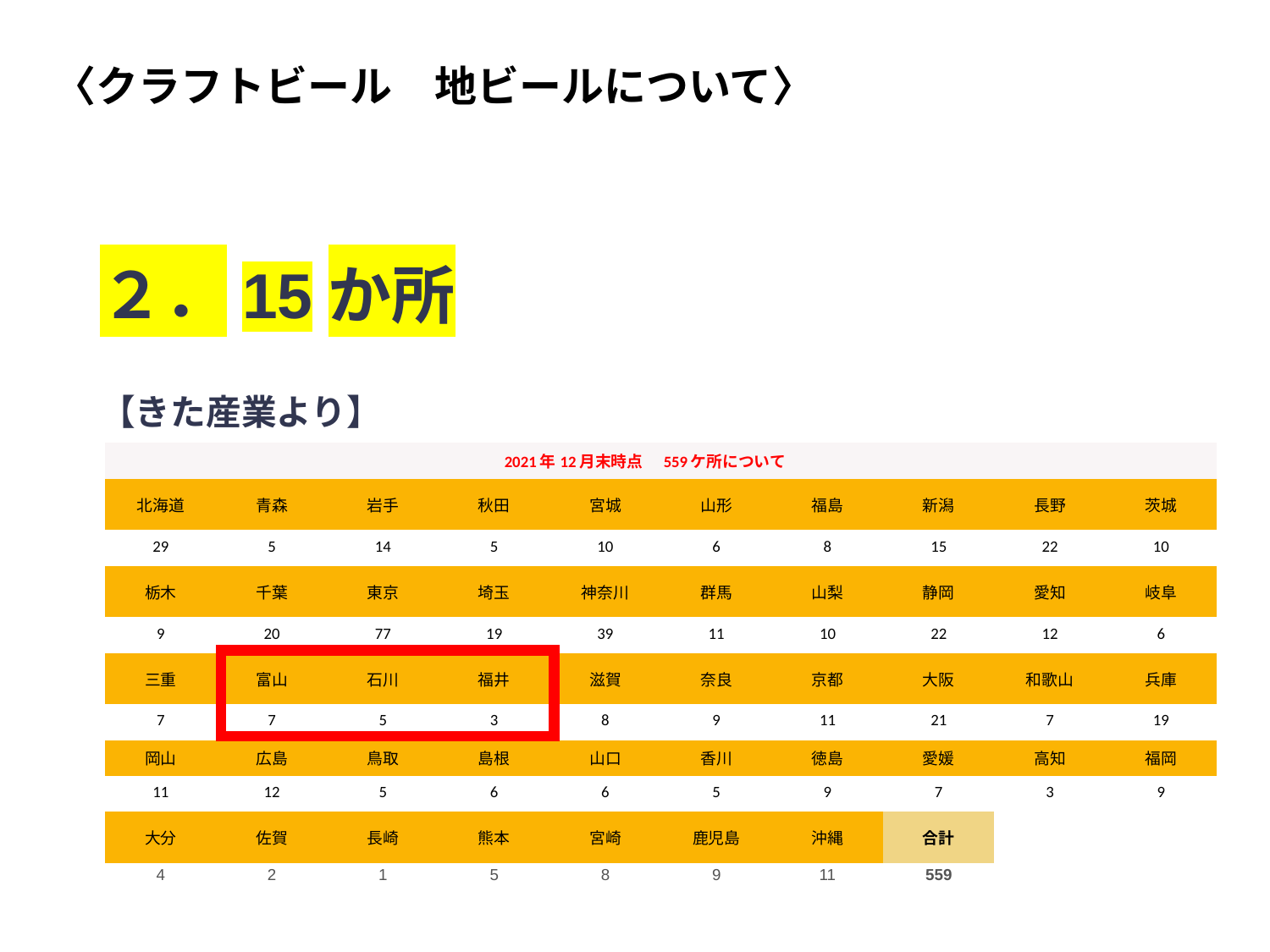

〈クラフトビール　地ビールについて〉
２．15か所
【きた産業より】

| 2021年12月末時点　559ケ所について |  |  |  |  |  |  |  |  |  |
| --- | --- | --- | --- | --- | --- | --- | --- | --- | --- |
| 北海道 | 青森 | 岩手 | 秋田 | 宮城 | 山形 | 福島 | 新潟 | 長野 | 茨城 |
| 29 | 5 | 14 | 5 | 10 | 6 | 8 | 15 | 22 | 10 |
| 栃木 | 千葉 | 東京 | 埼玉 | 神奈川 | 群馬 | 山梨 | 静岡 | 愛知 | 岐阜 |
| 9 | 20 | 77 | 19 | 39 | 11 | 10 | 22 | 12 | 6 |
| 三重 | 富山 | 石川 | 福井 | 滋賀 | 奈良 | 京都 | 大阪 | 和歌山 | 兵庫 |
| 7 | 7 | 5 | 3 | 8 | 9 | 11 | 21 | 7 | 19 |
| 岡山 | 広島 | 鳥取 | 島根 | 山口 | 香川 | 徳島 | 愛媛 | 高知 | 福岡 |
| 11 | 12 | 5 | 6 | 6 | 5 | 9 | 7 | 3 | 9 |
| 大分 | 佐賀 | 長崎 | 熊本 | 宮崎 | 鹿児島 | 沖縄 | 合計 |  |  |
| 4 | 2 | 1 | 5 | 8 | 9 | 11 | 559 |  |  |